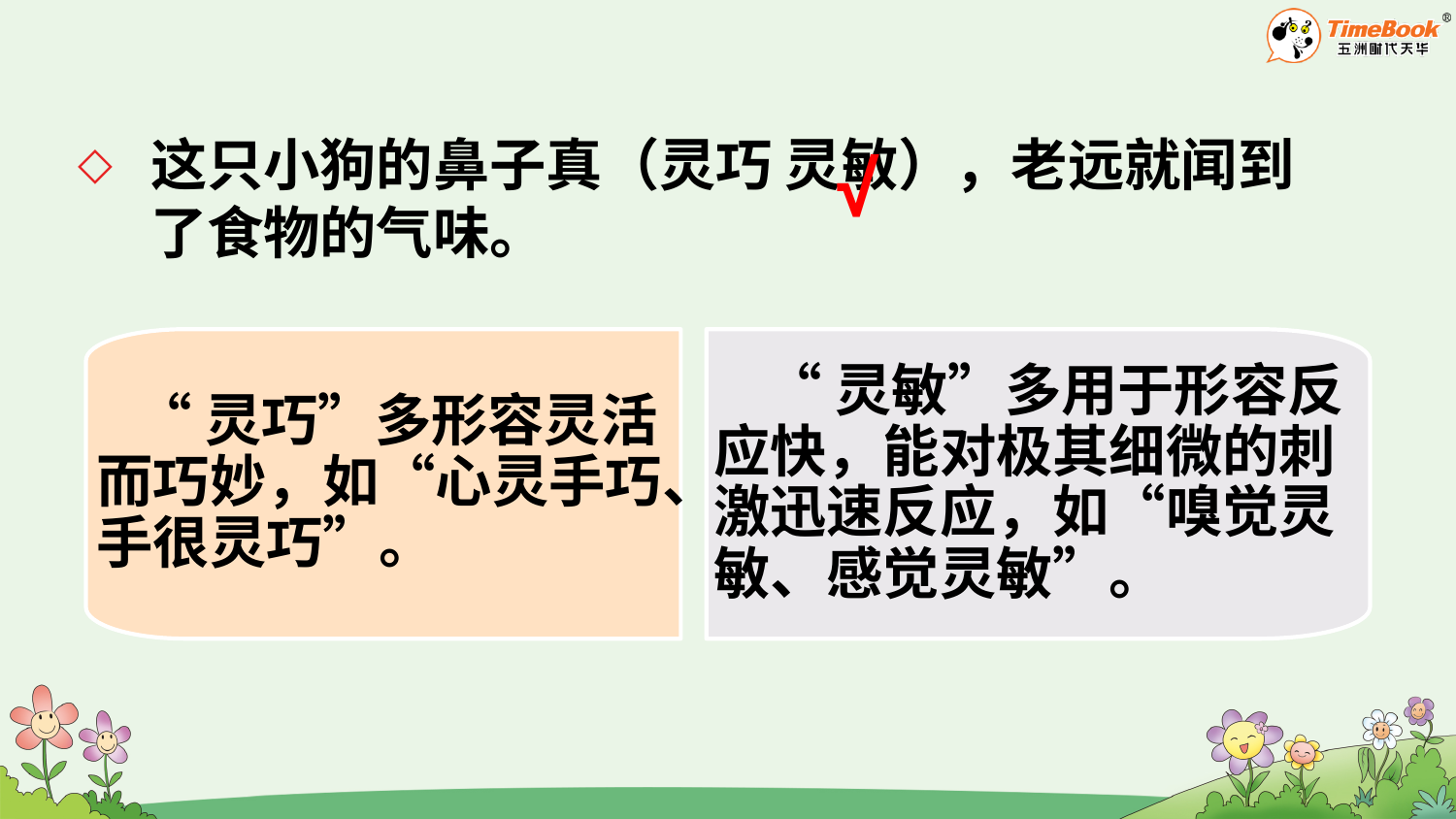

这只小狗的鼻子真（灵巧 灵敏），老远就闻到了食物的气味。
√
   “灵巧”多形容灵活而巧妙，如“心灵手巧、手很灵巧”。
    “灵敏”多用于形容反应快，能对极其细微的刺激迅速反应，如“嗅觉灵敏、感觉灵敏”。